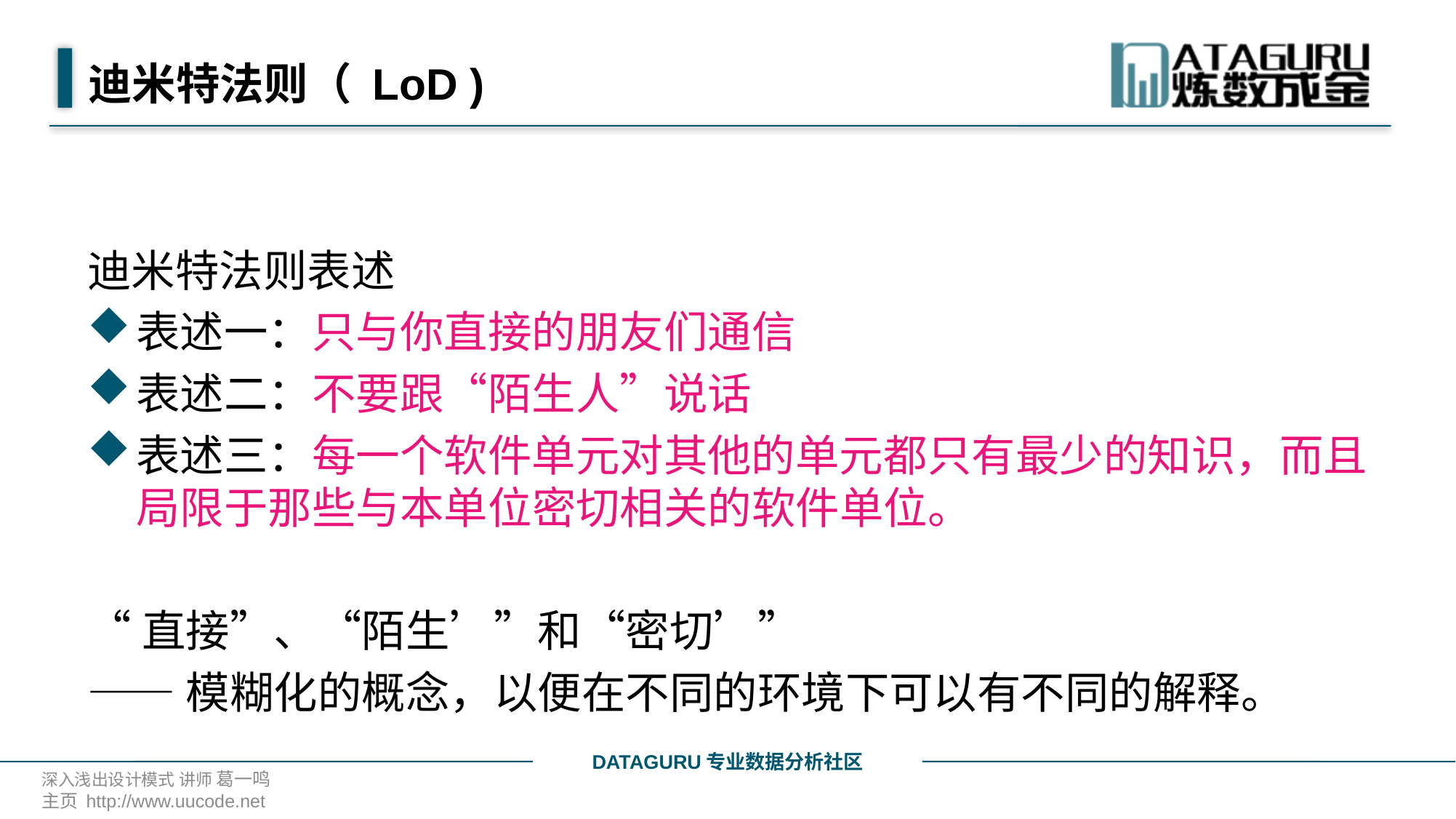

# 迪米特法则（ LoD )
迪米特法则表述
表述一：只与你直接的朋友们通信
表述二：不要跟“陌生人”说话
表述三：每一个软件单元对其他的单元都只有最少的知识，而且局限于那些与本单位密切相关的软件单位。

“直接”、“陌生’”和“密切’”
——模糊化的概念，以便在不同的环境下可以有不同的解释。